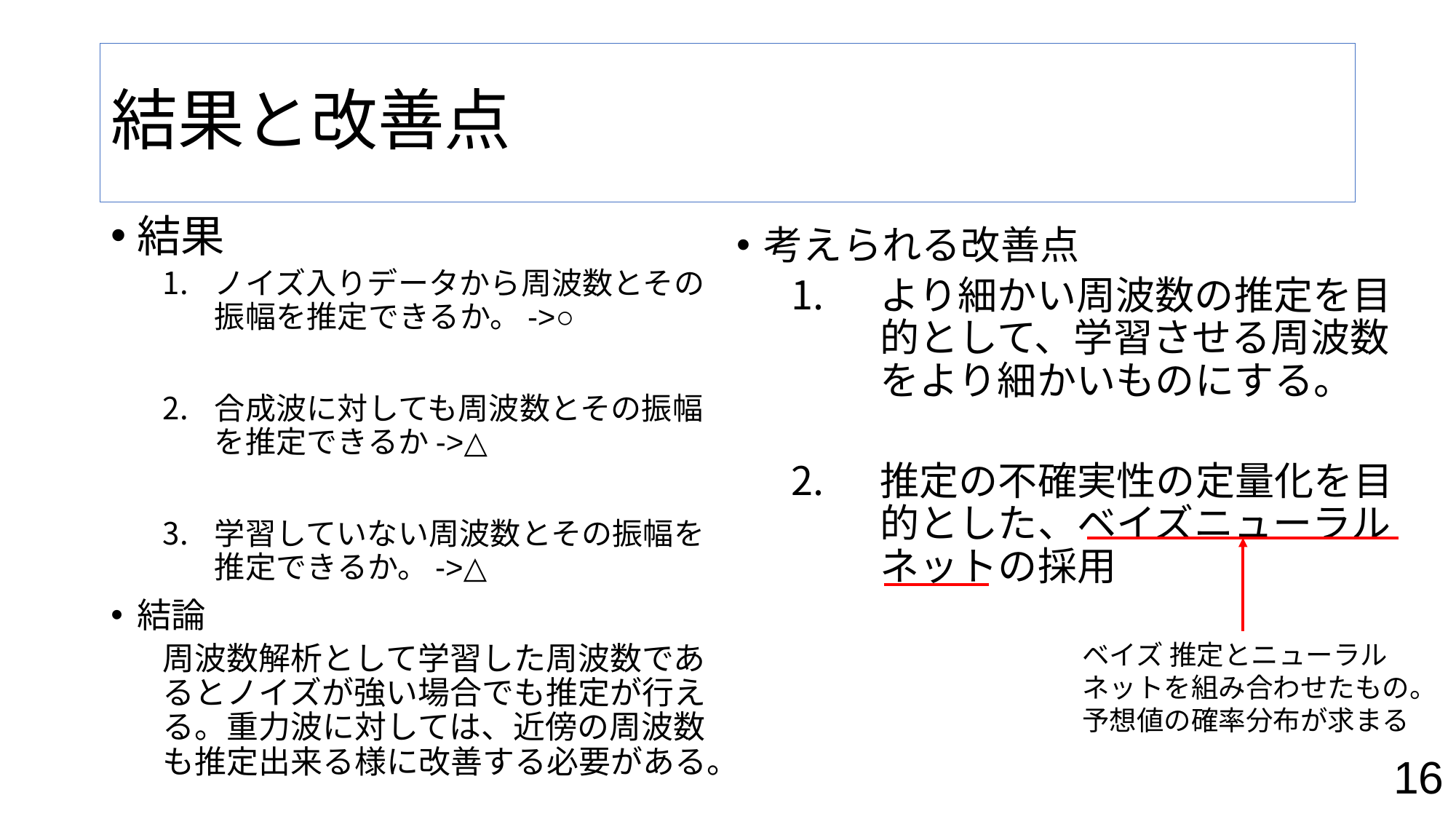

# 結果と改善点
結果
ノイズ入りデータから周波数とその振幅を推定できるか。->○

合成波に対しても周波数とその振幅を推定できるか->△

学習していない周波数とその振幅を推定できるか。->△
結論
周波数解析として学習した周波数であるとノイズが強い場合でも推定が行える。重力波に対しては、近傍の周波数も推定出来る様に改善する必要がある。

考えられる改善点
より細かい周波数の推定を目的として、学習させる周波数をより細かいものにする。

推定の不確実性の定量化を目的とした、ベイズニューラルネットの採用

ベイズ 推定とニューラルネットを組み合わせたもの。
予想値の確率分布が求まる
16